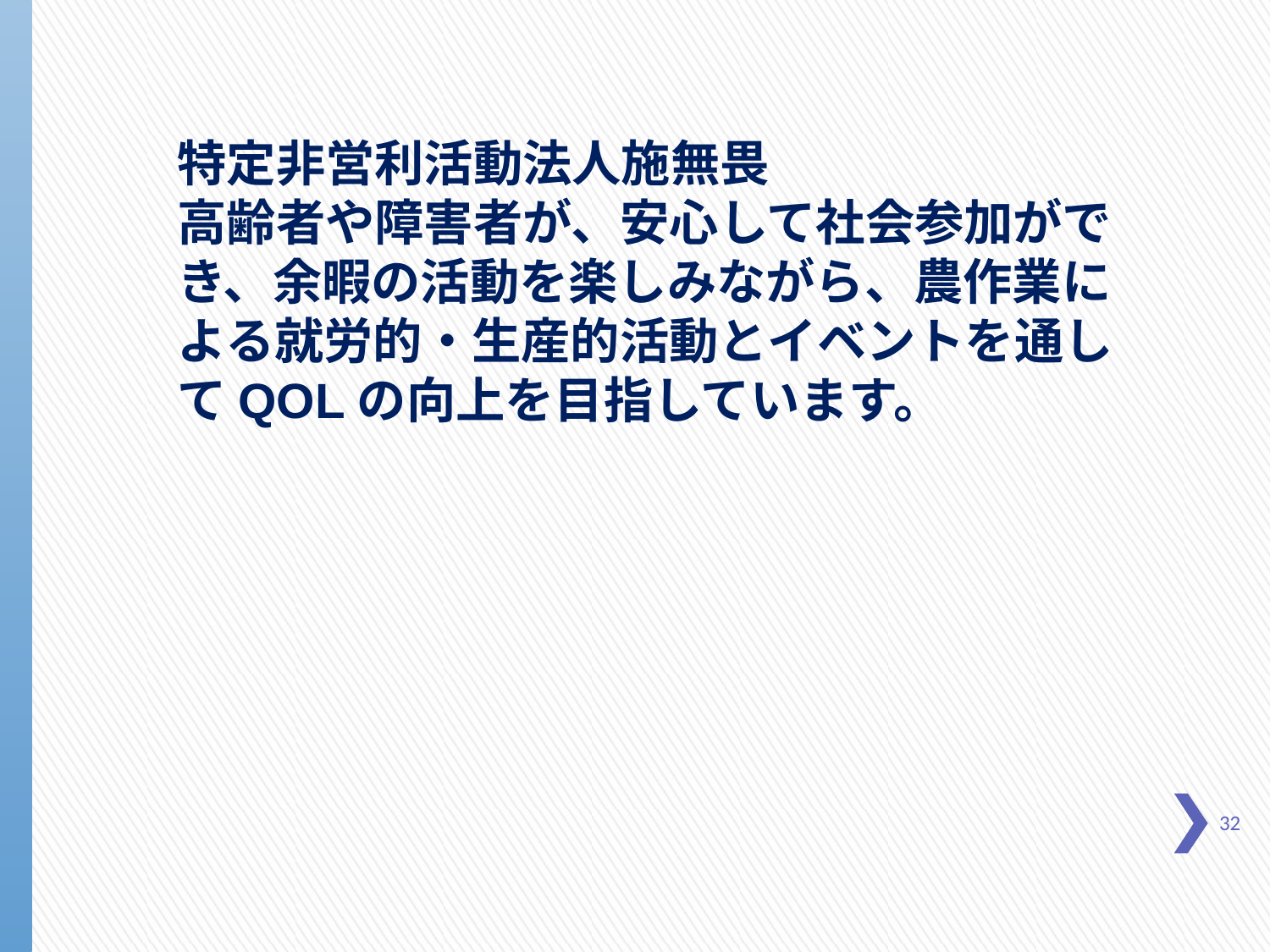

特定非営利活動法人施無畏
高齢者や障害者が、安心して社会参加ができ、余暇の活動を楽しみながら、農作業による就労的・生産的活動とイベントを通してQOLの向上を目指しています。
32